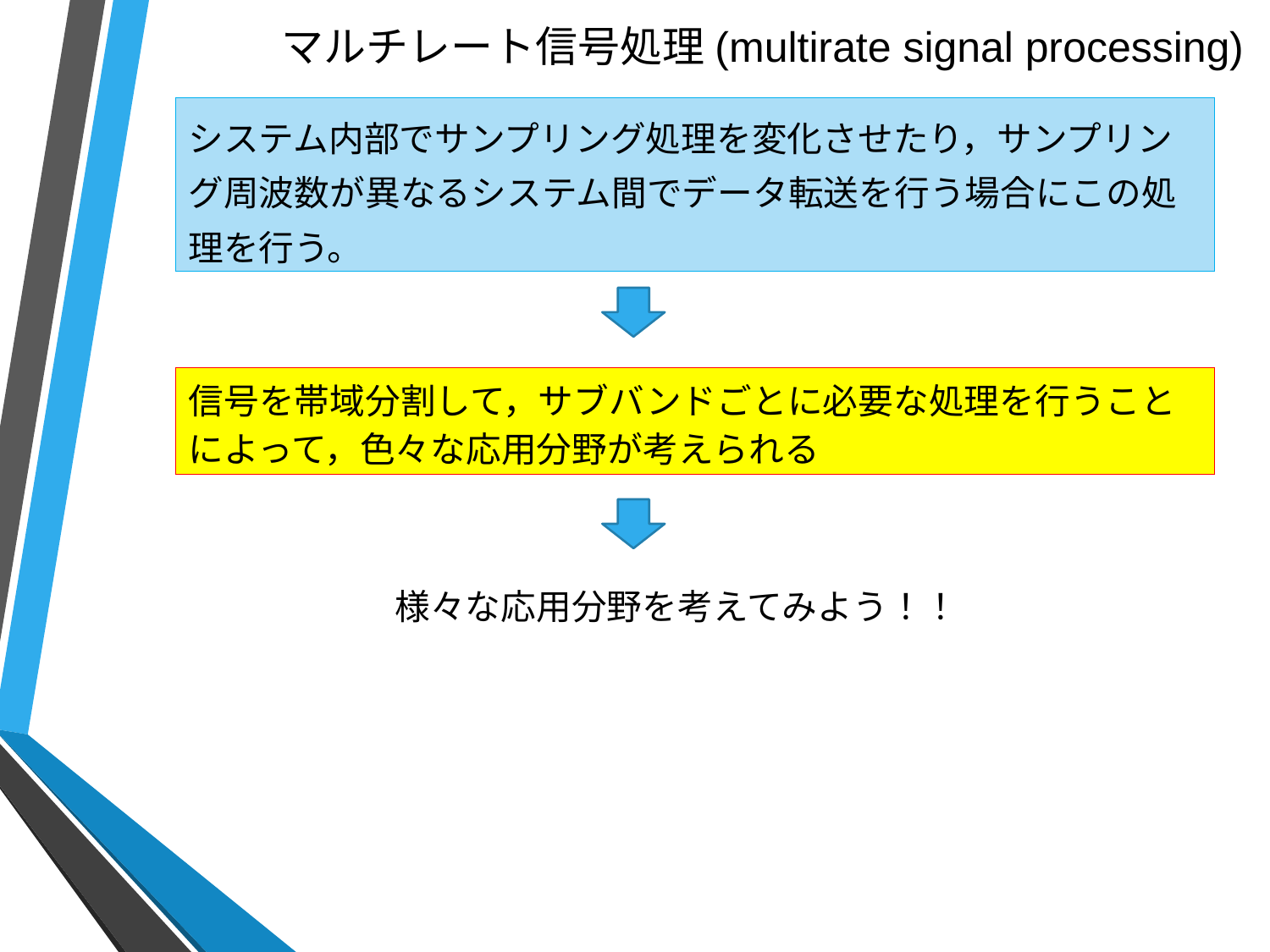

# マルチレート信号処理(multirate signal processing)
システム内部でサンプリング処理を変化させたり，サンプリング周波数が異なるシステム間でデータ転送を行う場合にこの処理を行う。

信号を帯域分割して，サブバンドごとに必要な処理を行うことによって，色々な応用分野が考えられる

様々な応用分野を考えてみよう！！